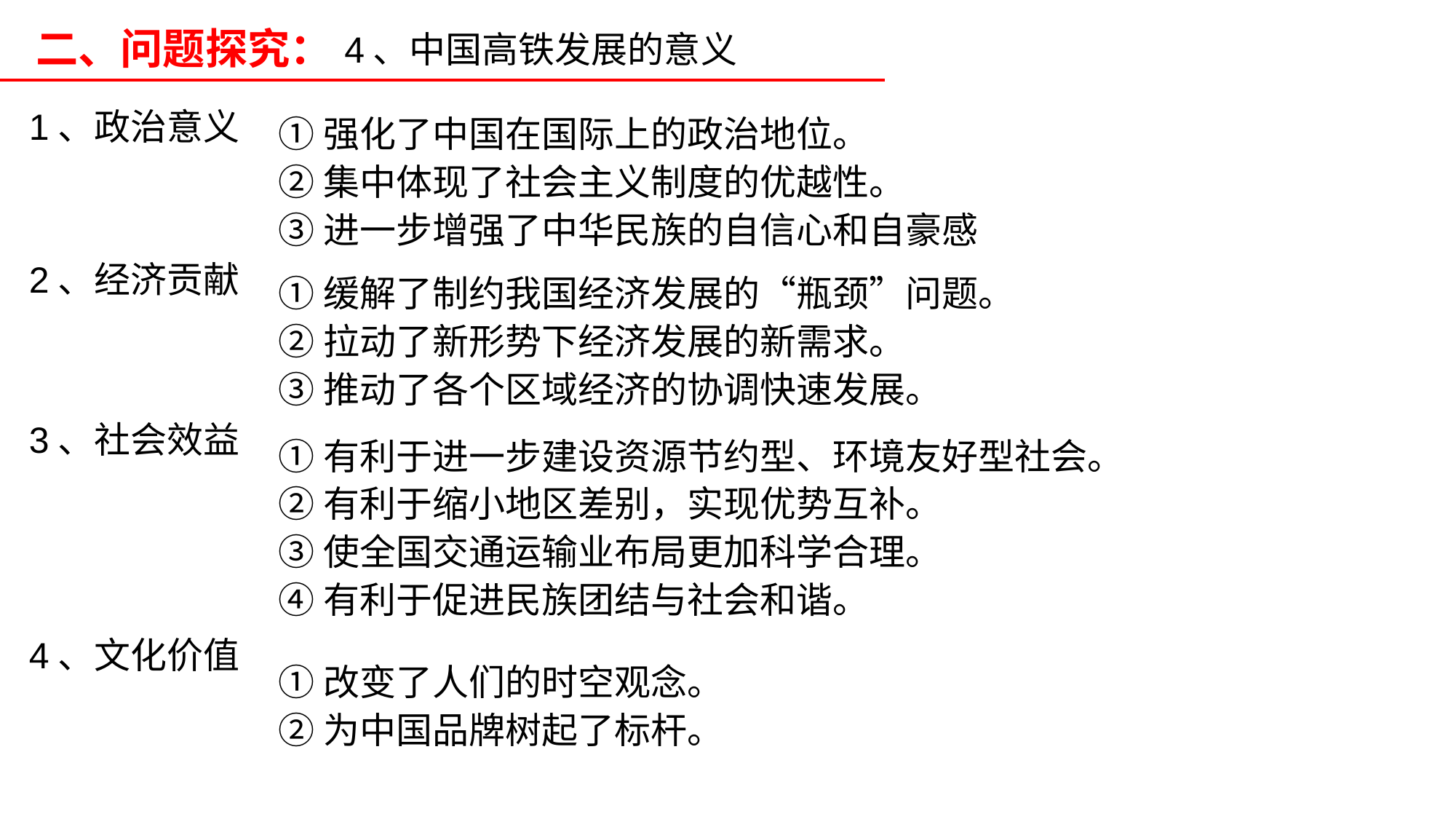

二、问题探究：
4、中国高铁发展的意义
1、政治意义
①强化了中国在国际上的政治地位。
②集中体现了社会主义制度的优越性。
③进一步增强了中华民族的自信心和自豪感
2、经济贡献
①缓解了制约我国经济发展的“瓶颈”问题。
②拉动了新形势下经济发展的新需求。
③推动了各个区域经济的协调快速发展。
3、社会效益
①有利于进一步建设资源节约型、环境友好型社会。
②有利于缩小地区差别，实现优势互补。
③使全国交通运输业布局更加科学合理。
④有利于促进民族团结与社会和谐。
4、文化价值
①改变了人们的时空观念。
②为中国品牌树起了标杆。